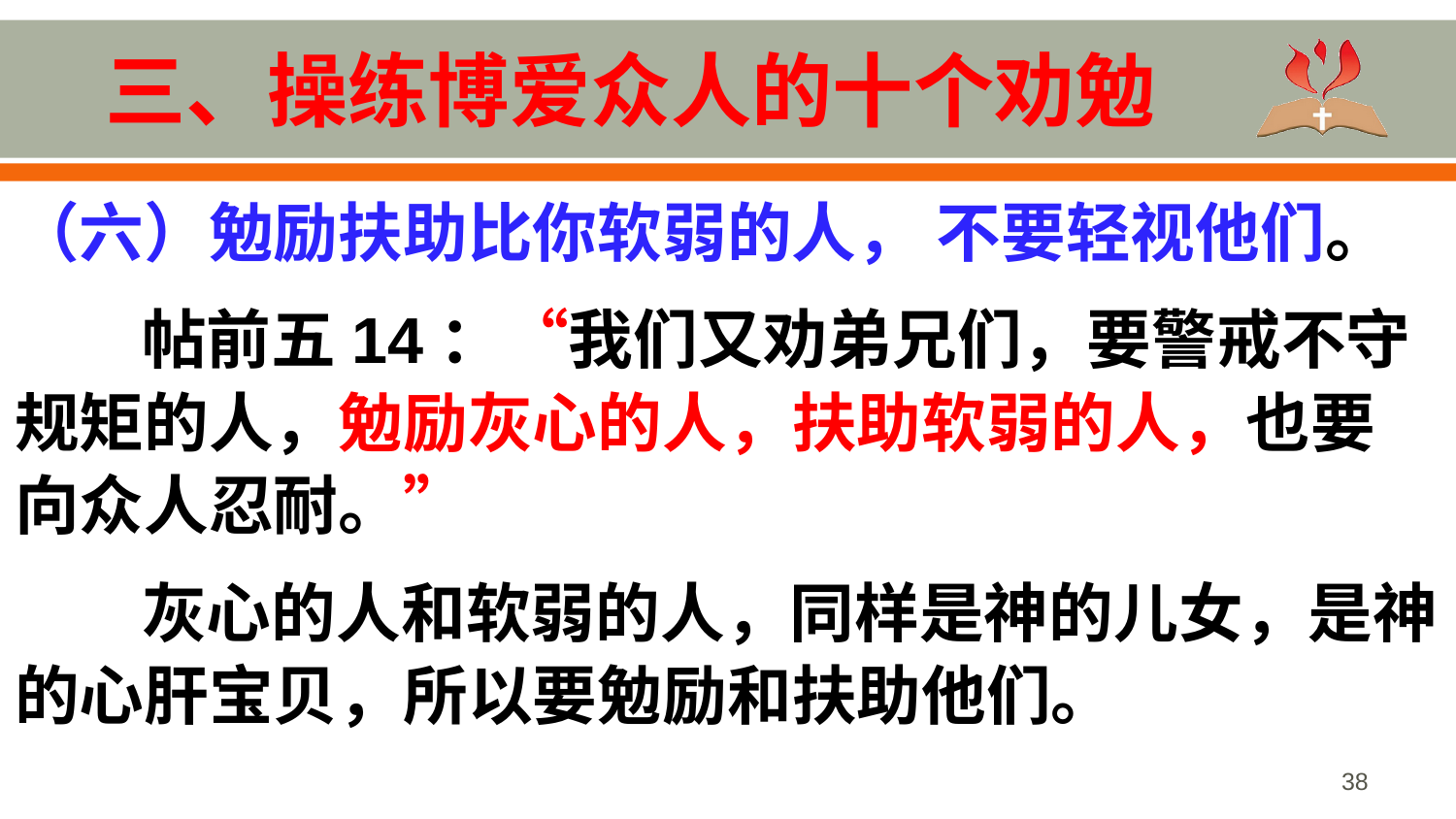

# 三、操练博爱众人的十个劝勉
（六）勉励扶助比你软弱的人， 不要轻视他们。
帖前五14：“我们又劝弟兄们，要警戒不守规矩的人，勉励灰心的人，扶助软弱的人，也要向众人忍耐。”
灰心的人和软弱的人，同样是神的儿女，是神的心肝宝贝，所以要勉励和扶助他们。

38